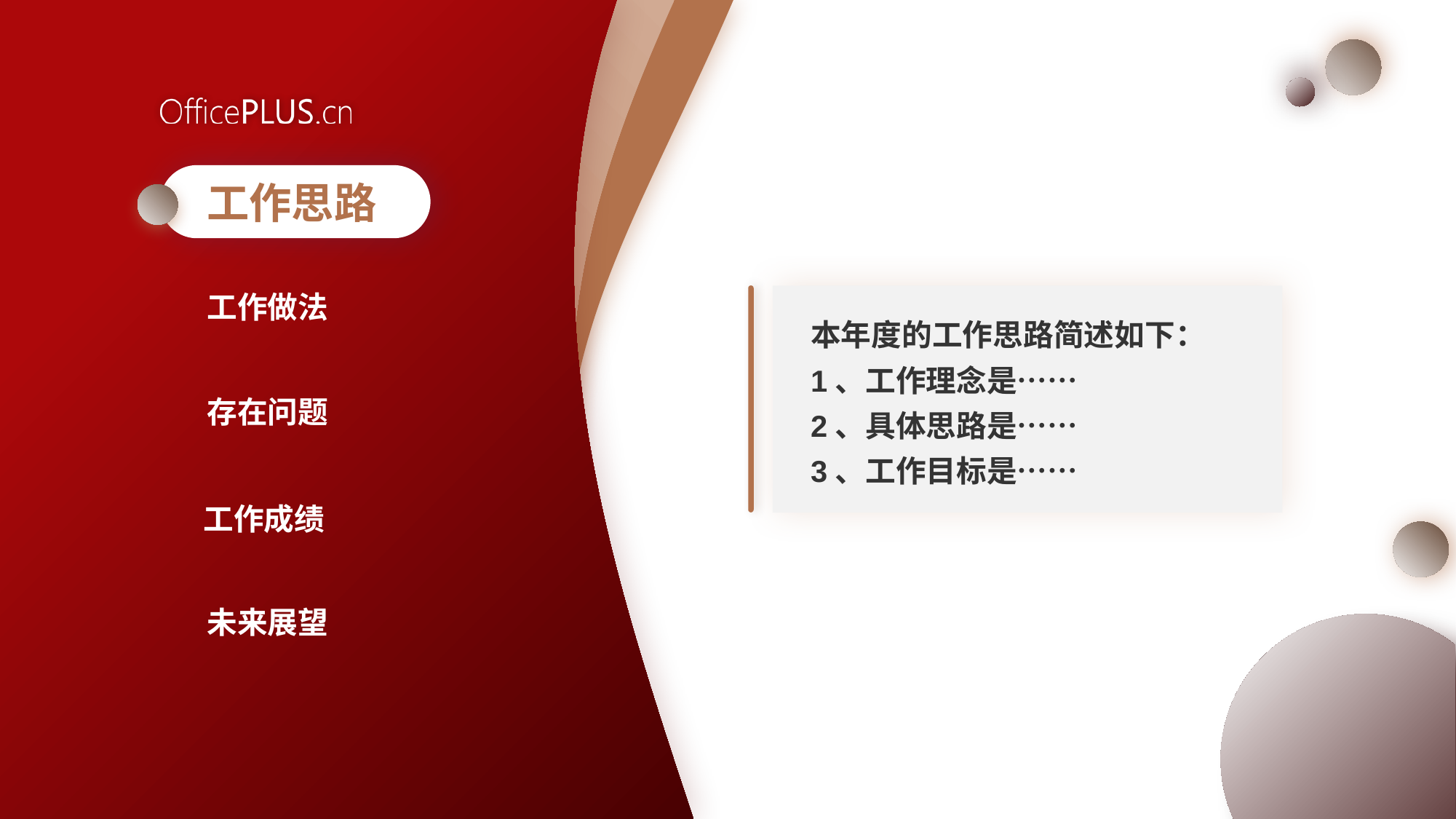

工作思路

工作做法

本年度的工作思路简述如下：
1、工作理念是……
2、具体思路是……
3、工作目标是……
存在问题
工作成绩
未来展望